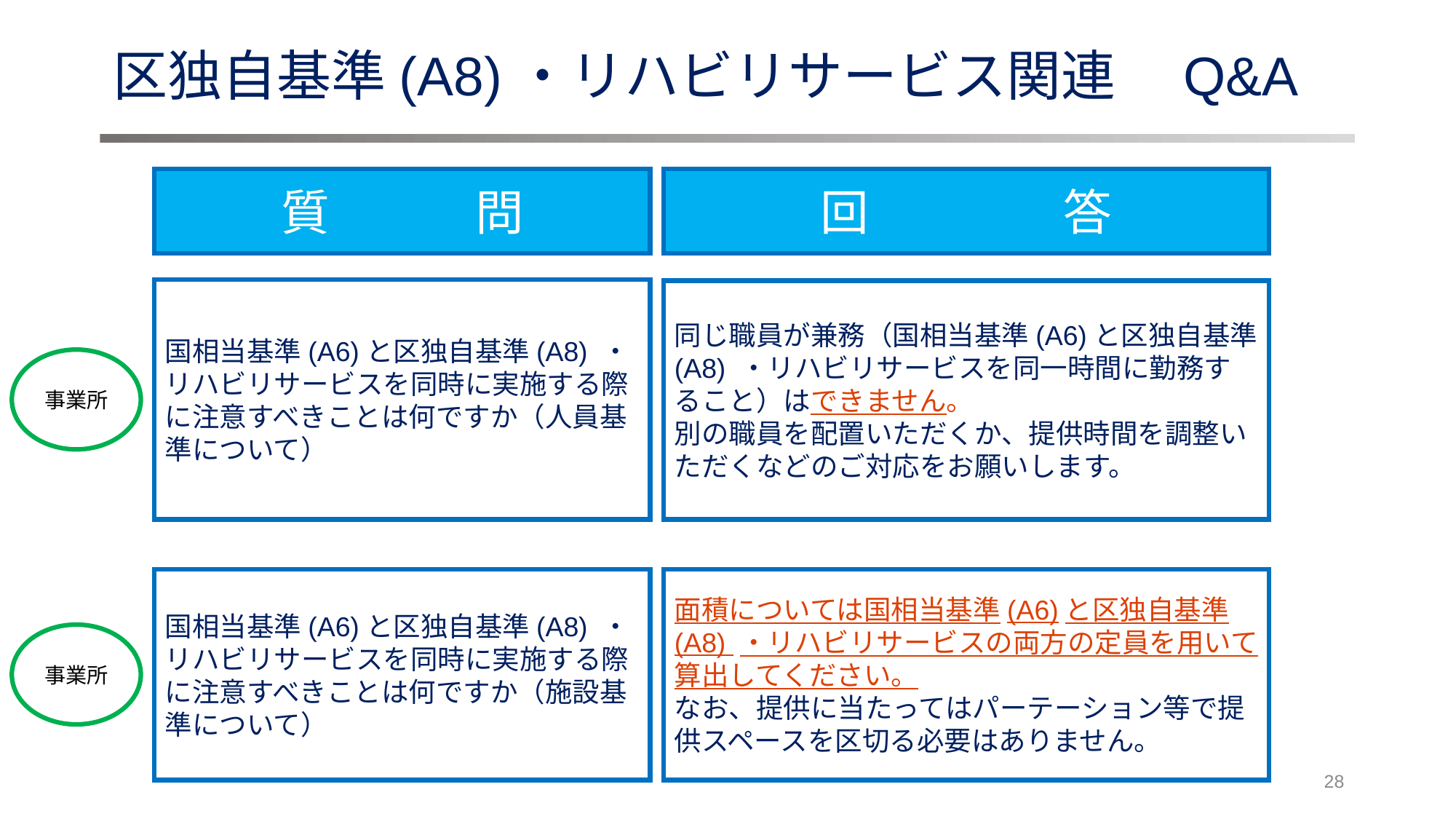

# 区独自基準(A8)・リハビリサービス関連　Q&A

質　　　問
回　　　　答
国相当基準(A6)と区独自基準(A8) ・リハビリサービスを同時に実施する際に注意すべきことは何ですか（人員基準について）
同じ職員が兼務（国相当基準(A6)と区独自基準(A8) ・リハビリサービスを同一時間に勤務すること）はできません。
別の職員を配置いただくか、提供時間を調整いただくなどのご対応をお願いします。
事業所
国相当基準(A6)と区独自基準(A8) ・リハビリサービスを同時に実施する際に注意すべきことは何ですか（施設基準について）
面積については国相当基準(A6)と区独自基準(A8) ・リハビリサービスの両方の定員を用いて算出してください。
なお、提供に当たってはパーテーション等で提供スペースを区切る必要はありません。
事業所
28